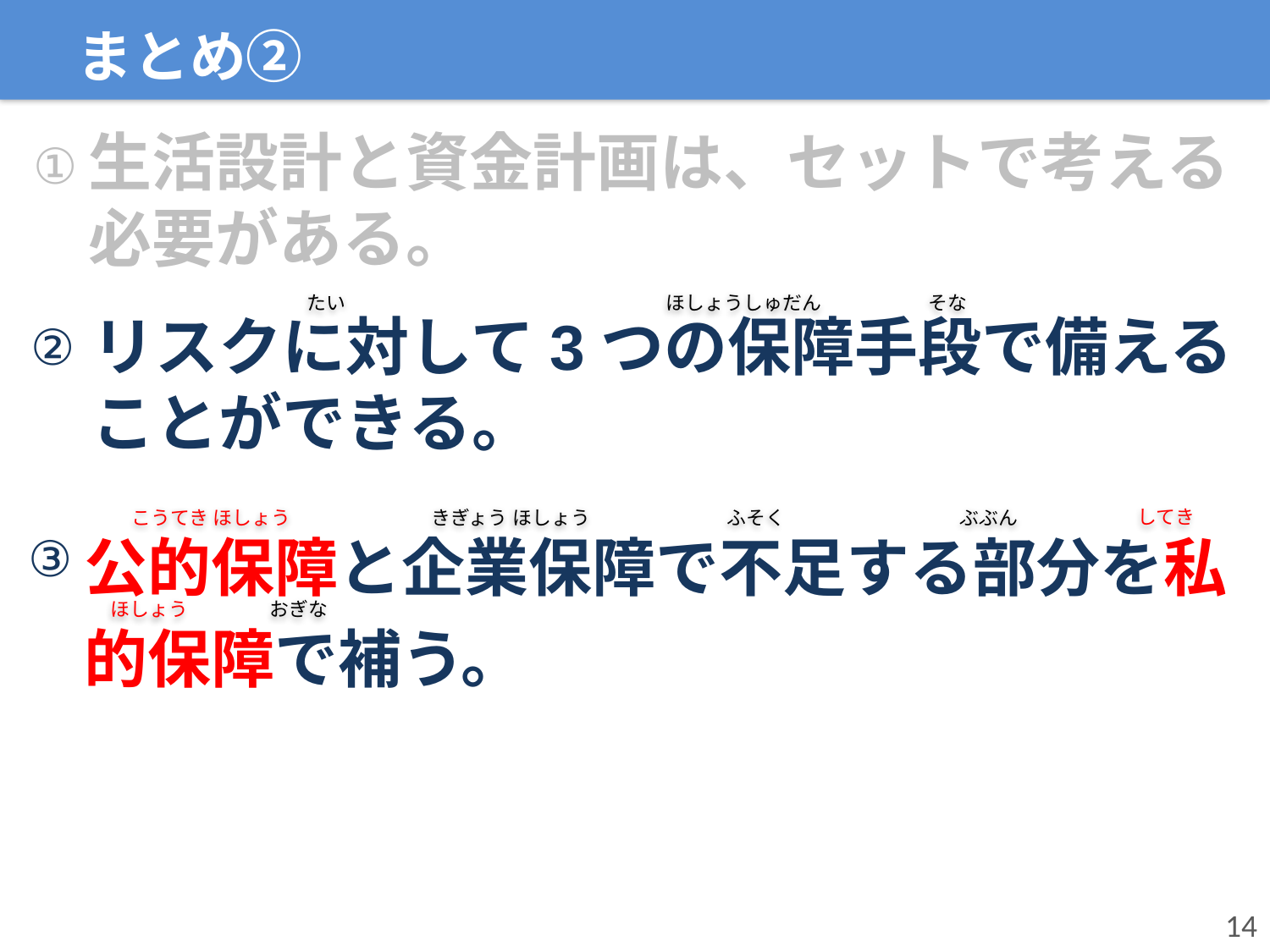

まとめ②
①
生活設計と資金計画は、セットで考える必要がある。
たい
ほしょうしゅだん
そな
②
リスクに対して3つの保障手段で備えることができる。
してき
こうてき ほしょう
きぎょう ほしょう
ふそく
ぶぶん
公的保障と企業保障で不足する部分を私的保障で補う。
③
おぎな
ほしょう
14